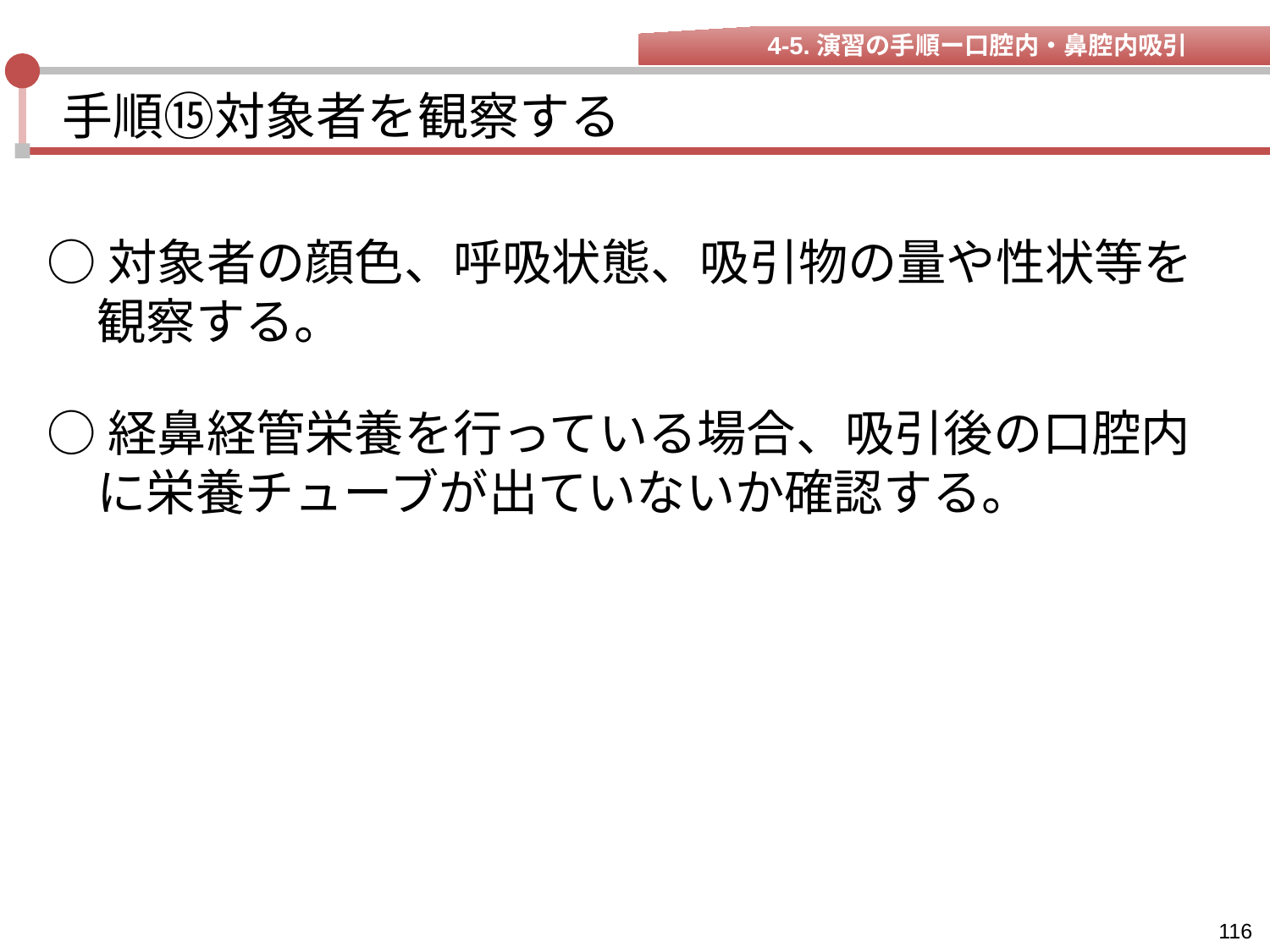

4-5.演習の手順ー口腔内・鼻腔内吸引
# 手順⑮対象者を観察する
○対象者の顔色、呼吸状態、吸引物の量や性状等を観察する。
○経鼻経管栄養を行っている場合、吸引後の口腔内に栄養チューブが出ていないか確認する。
116